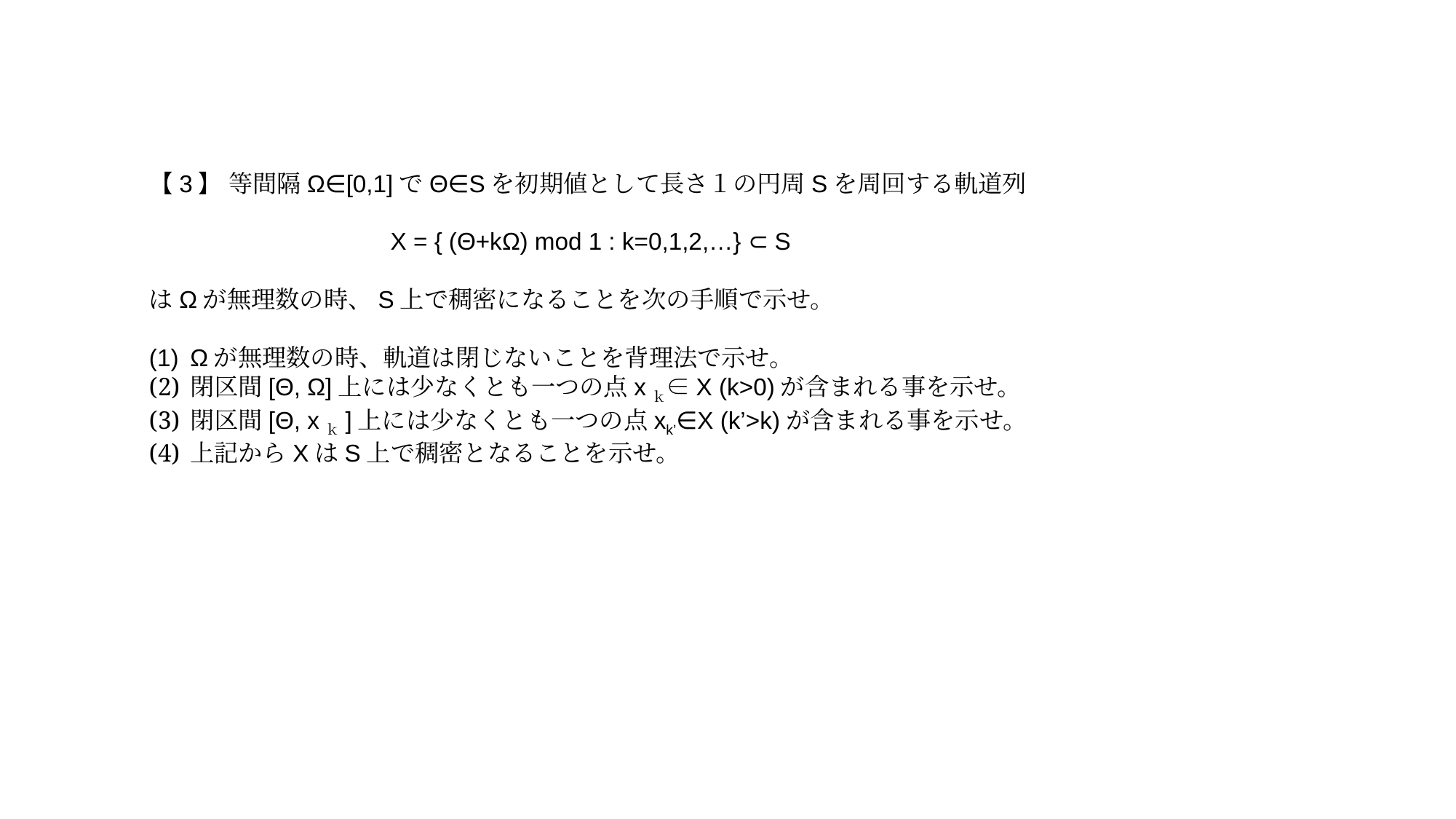

【3】 等間隔Ω∈[0,1]でΘ∈Sを初期値として長さ１の円周Sを周回する軌道列

X = { (Θ+kΩ) mod 1 : k=0,1,2,…} ⊂ S

はΩが無理数の時、S上で稠密になることを次の手順で示せ。

Ωが無理数の時、軌道は閉じないことを背理法で示せ。
閉区間[Θ, Ω]上には少なくとも一つの点xｋ∈X (k>0)が含まれる事を示せ。
閉区間[Θ, xｋ]上には少なくとも一つの点xk’∈X (k’>k)が含まれる事を示せ。
上記からXはS上で稠密となることを示せ。